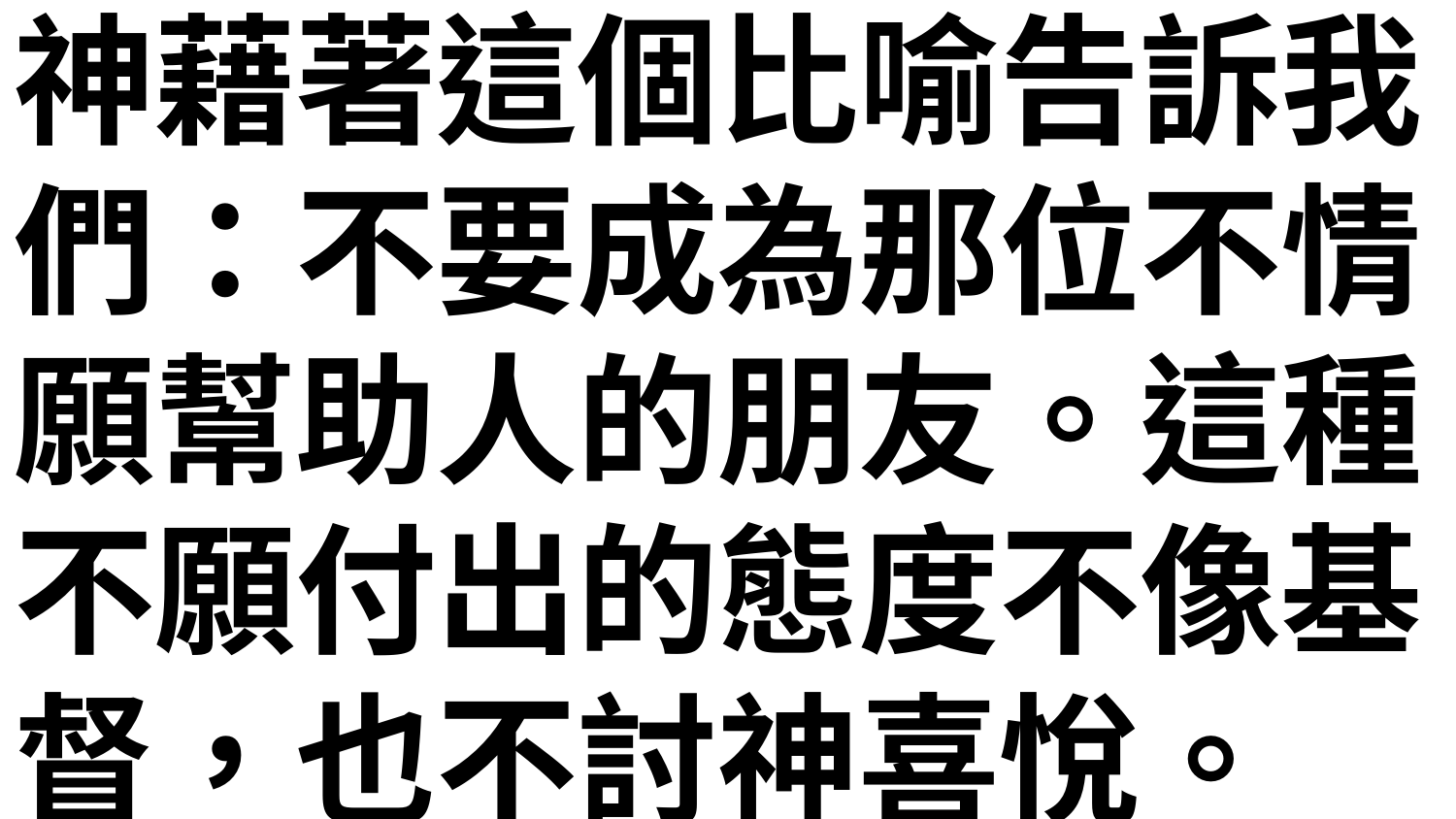

神藉著這個比喻告訴我們：不要成為那位不情願幫助人的朋友。這種不願付出的態度不像基督，也不討神喜悅。